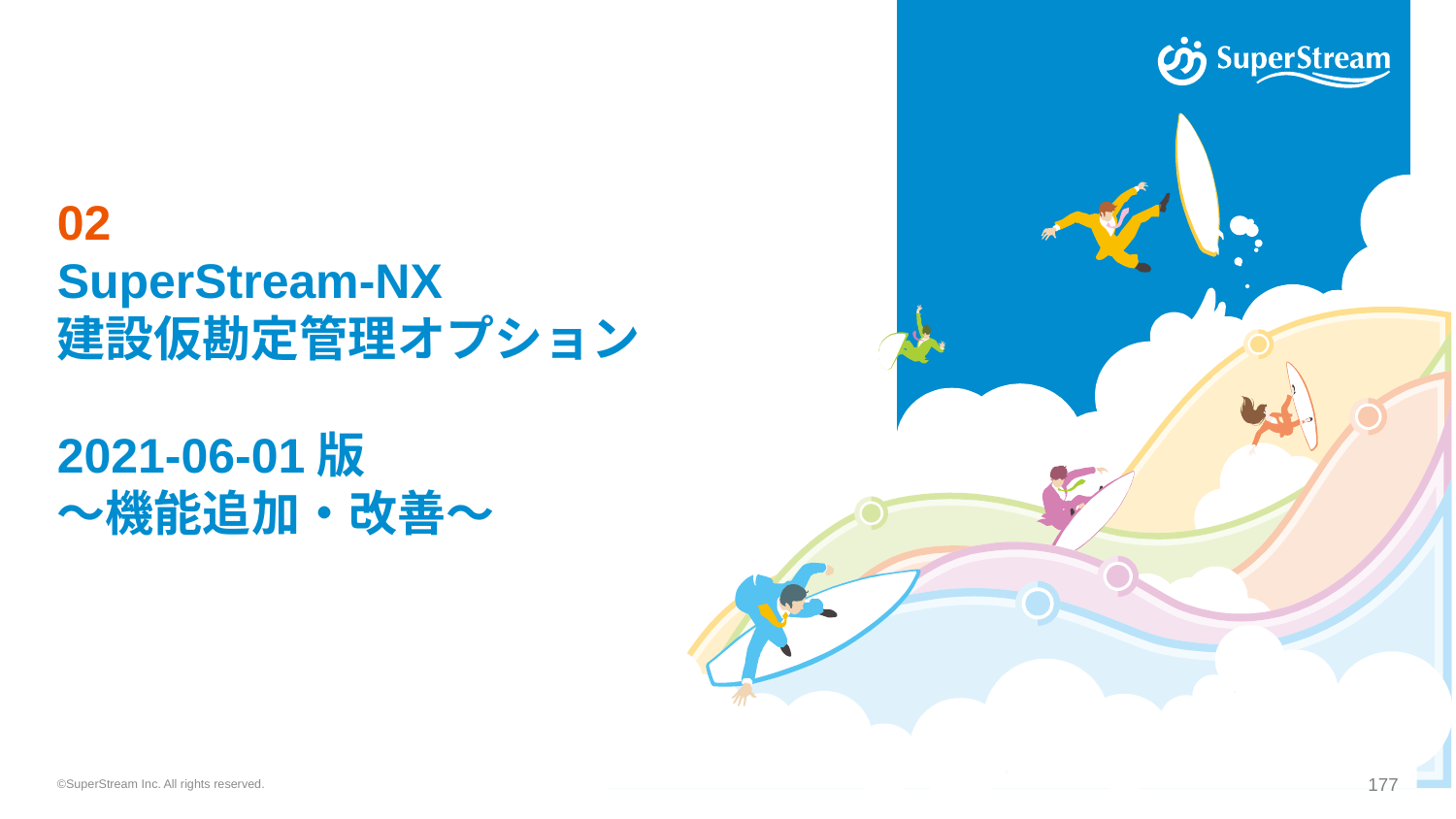

# 02 SuperStream-NX　 建設仮勘定管理オプション 2021-06-01版 ～機能追加・改善～
©SuperStream Inc. All rights reserved.
177